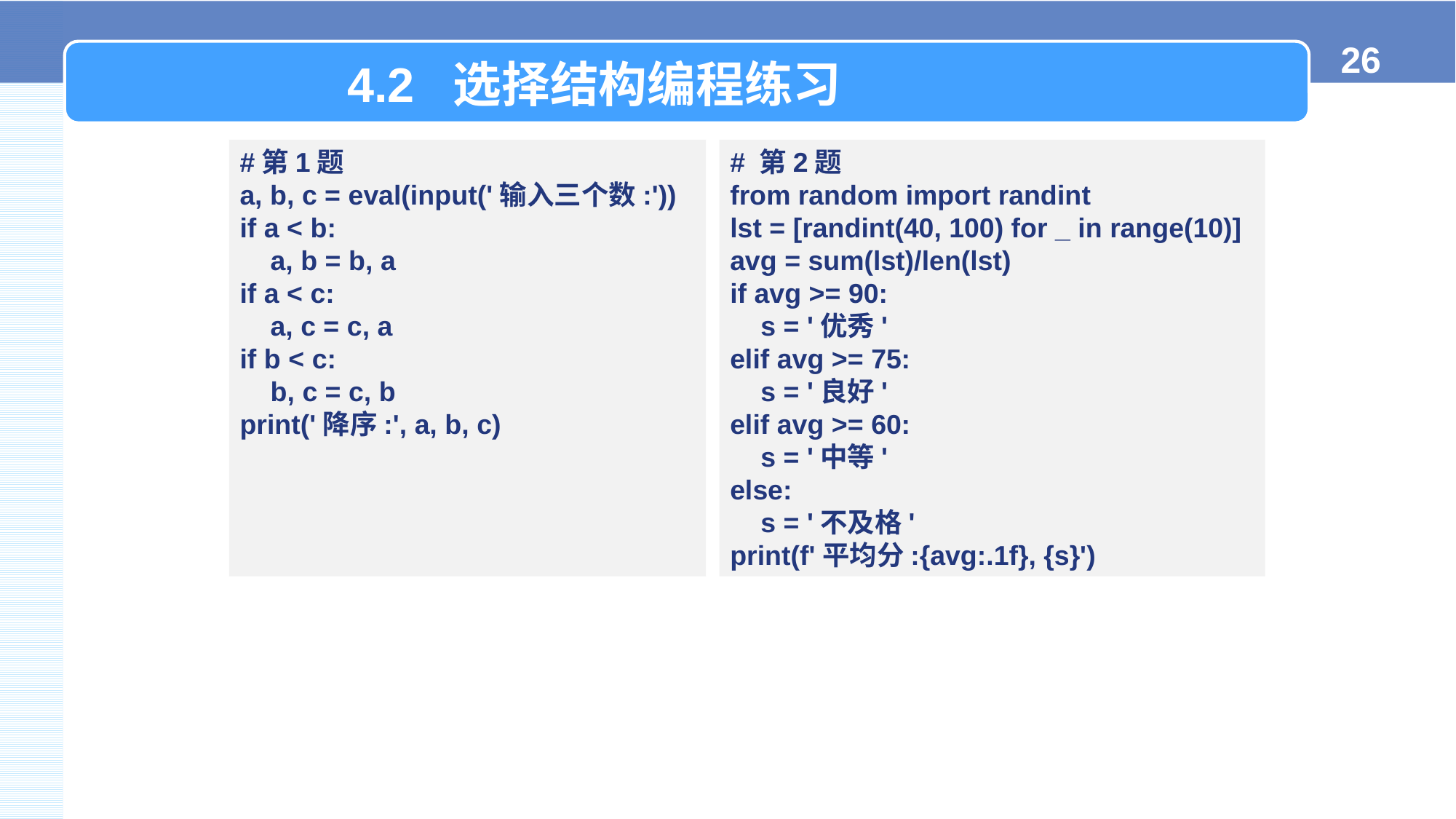

4.2  选择结构编程练习
#第1题
a, b, c = eval(input('输入三个数:'))
if a < b:
    a, b = b, a
if a < c:
    a, c = c, a
if b < c:
    b, c = c, b
print('降序:', a, b, c)

# 第2题
from random import randint
lst = [randint(40, 100) for _ in range(10)]
avg = sum(lst)/len(lst)
if avg >= 90:
    s = '优秀'
elif avg >= 75:
    s = '良好'
elif avg >= 60:
    s = '中等'
else:
    s = '不及格'
print(f'平均分:{avg:.1f}, {s}')